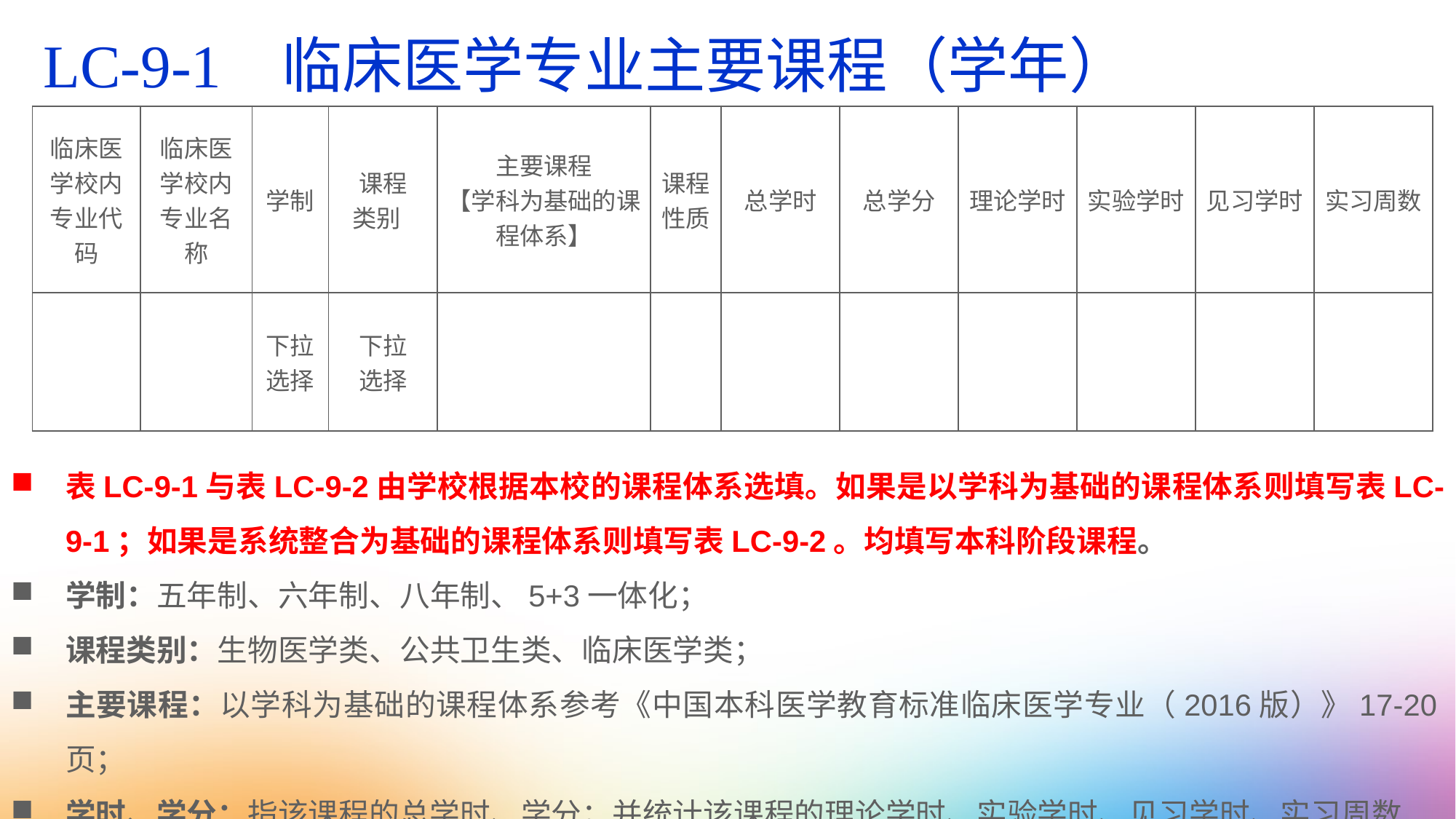

LC-9-1   临床医学专业主要课程（学年）
| 临床医学校内专业代码 | 临床医学校内专业名称 | 学制 | 课程 类别 | 主要课程 【学科为基础的课程体系】 | 课程 性质 | 总学时 | 总学分 | 理论学时 | 实验学时 | 见习学时 | 实习周数 |
| --- | --- | --- | --- | --- | --- | --- | --- | --- | --- | --- | --- |
|  |  | 下拉选择 | 下拉 选择 |  |  |  |  |  |  |  |  |
表LC-9-1与表LC-9-2由学校根据本校的课程体系选填。如果是以学科为基础的课程体系则填写表LC-9-1；如果是系统整合为基础的课程体系则填写表LC-9-2。均填写本科阶段课程。
学制：五年制、六年制、八年制、5+3一体化；
课程类别：生物医学类、公共卫生类、临床医学类；
主要课程：以学科为基础的课程体系参考《中国本科医学教育标准临床医学专业（2016版）》17-20页；
学时、学分：指该课程的总学时、学分；并统计该课程的理论学时、实验学时、见习学时、实习周数